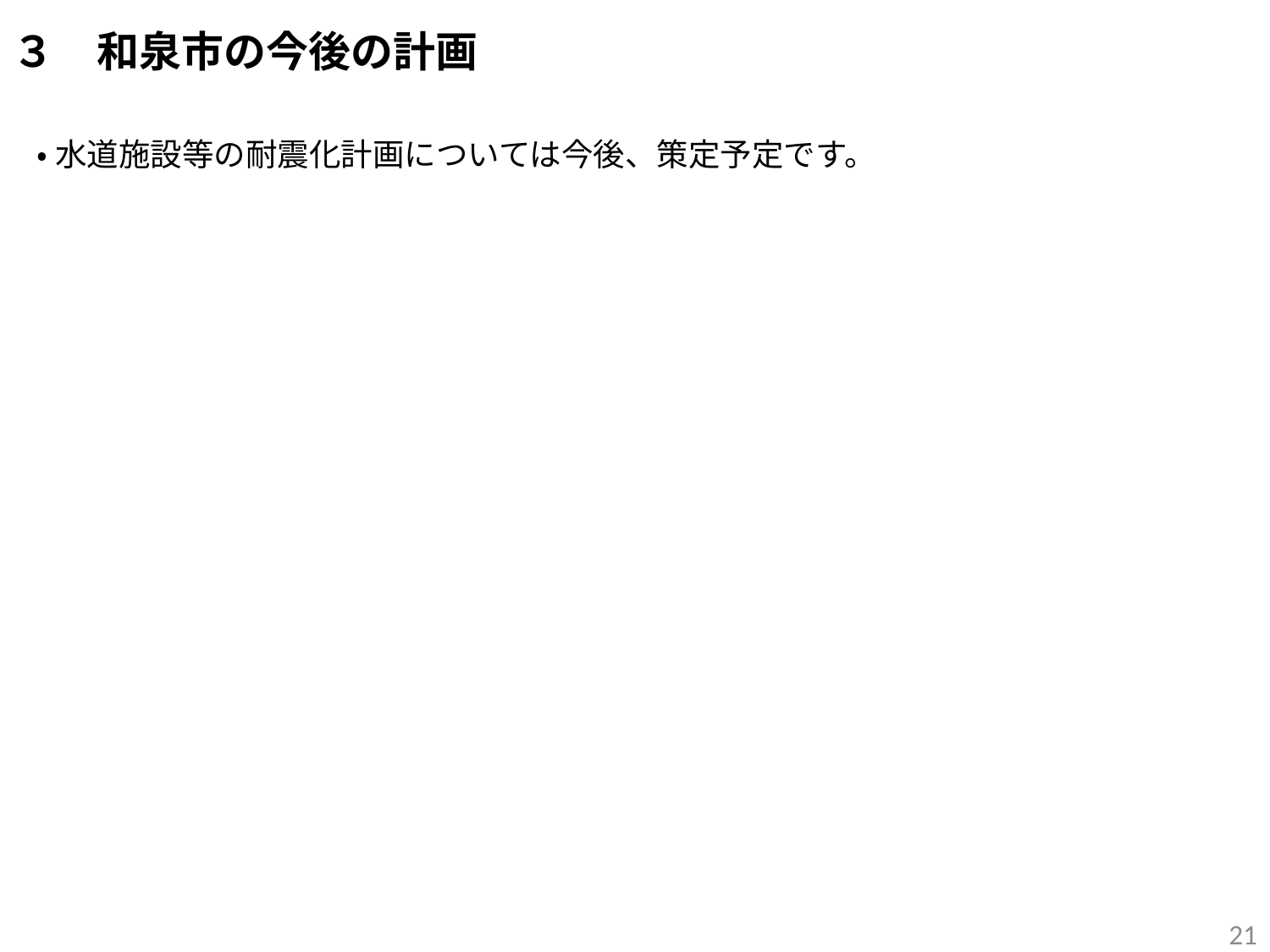

３　和泉市の今後の計画

・ 水道施設等の耐震化計画については今後、策定予定です。
21